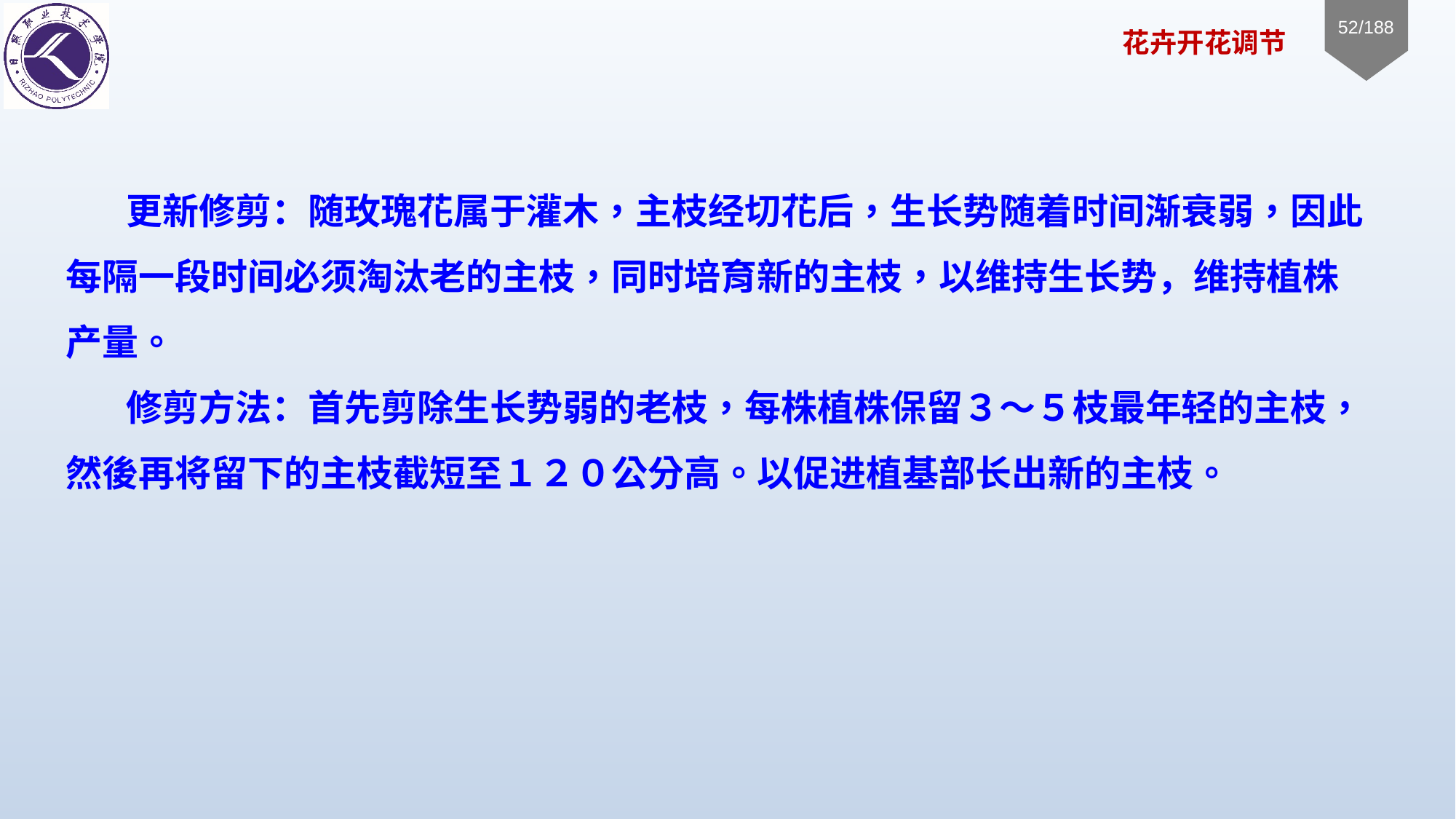

更新修剪：随玫瑰花属于灌木，主枝经切花后，生长势随着时间渐衰弱，因此每隔一段时间必须淘汰老的主枝，同时培育新的主枝，以维持生长势，维持植株产量。
修剪方法：首先剪除生长势弱的老枝，每株植株保留３～５枝最年轻的主枝，然後再将留下的主枝截短至１２０公分高。以促进植基部长出新的主枝。